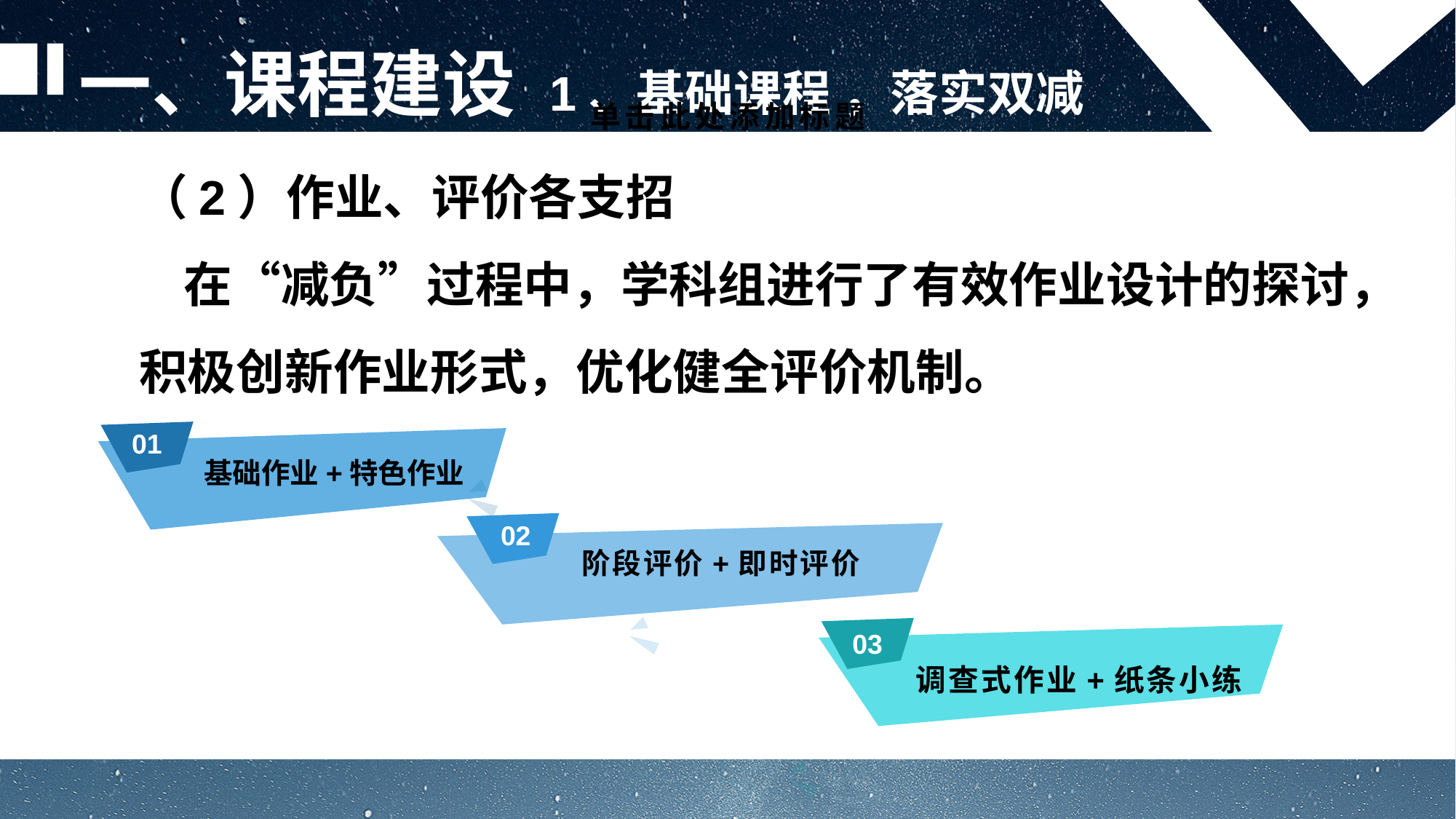

一、课程建设 1、基础课程 ，落实双减

单击此处添加标题
（1）“课堂问诊”齐探讨
要做到减负不减质，提高课堂效率为根本。通过对教师的课堂进行针对性地“问诊”，探讨如何更高效地组织课堂活动？“双减”背景下的课堂有何不同？习题讲解的方式如何更有趣、更有效……
（2）作业、评价各支招
   在“减负”过程中，学科组进行了有效作业设计的探讨，积极创新作业形式，优化健全评价机制。
01

基础作业+特色作业

02

阶段评价+即时评价

03

调查式作业+纸条小练